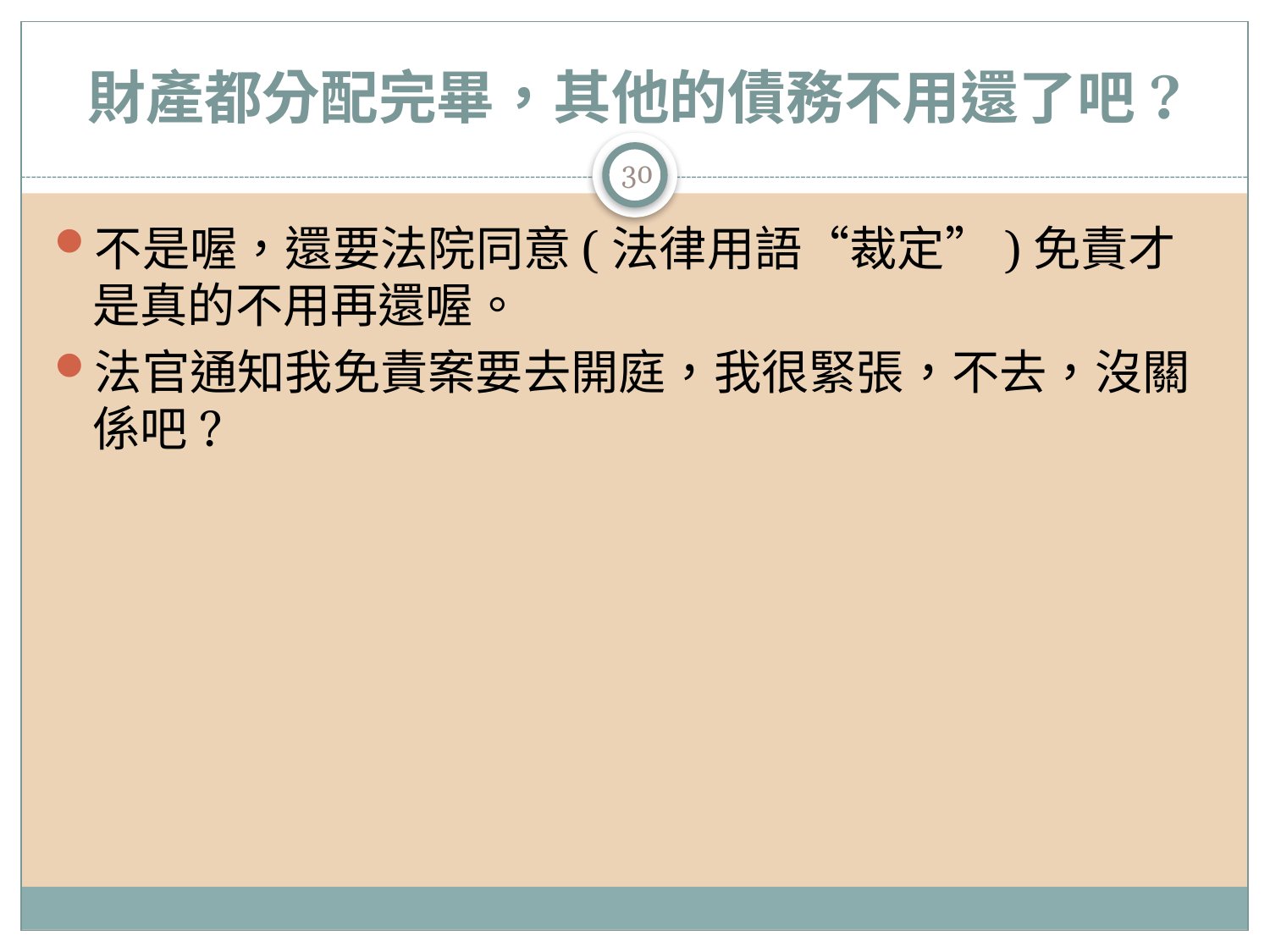

# 財產都分配完畢，其他的債務不用還了吧?
30
不是喔，還要法院同意(法律用語“裁定”)免責才是真的不用再還喔。
法官通知我免責案要去開庭，我很緊張，不去，沒關係吧?